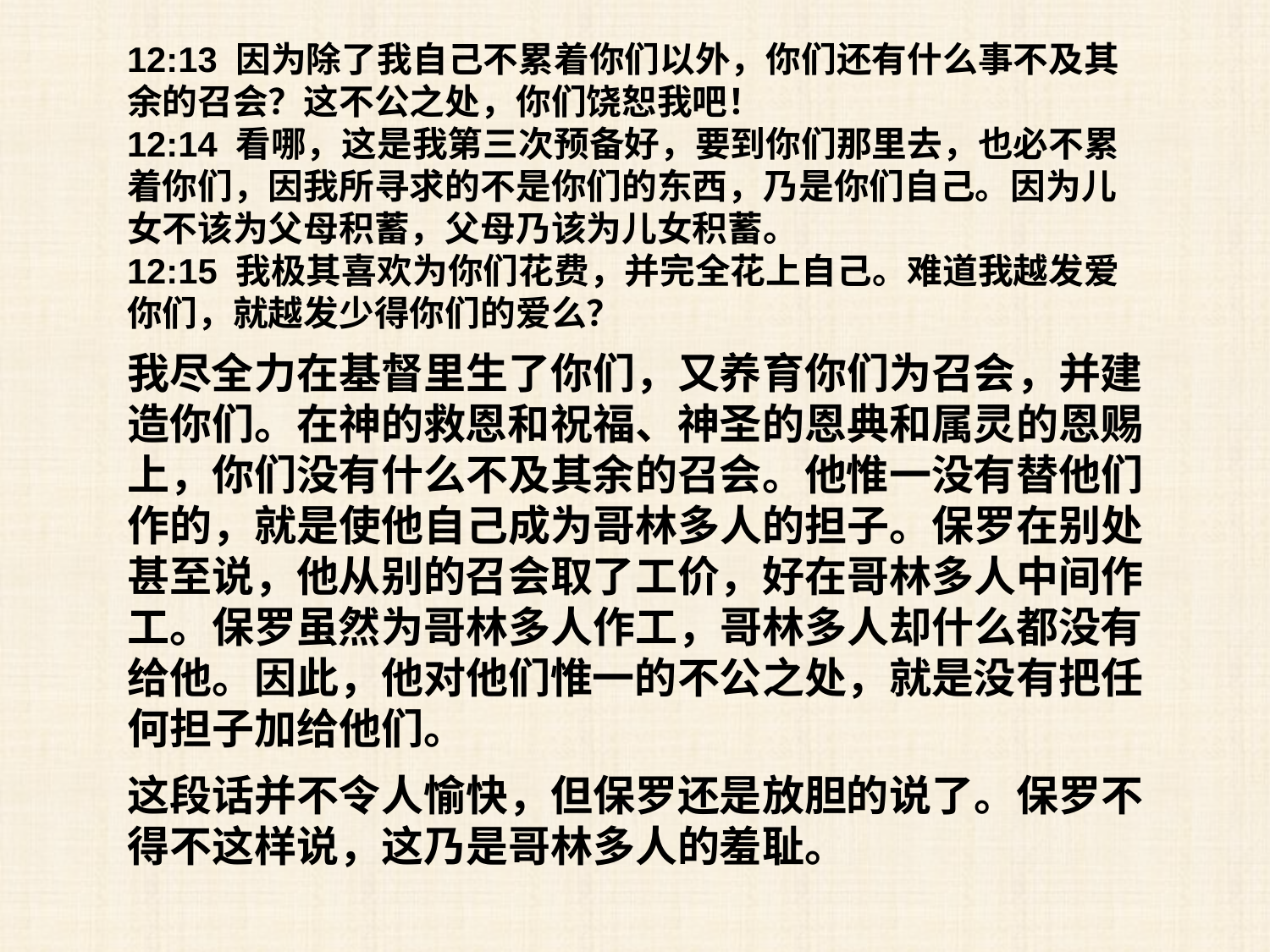

12:13 因为除了我自己不累着你们以外，你们还有什么事不及其余的召会？这不公之处，你们饶恕我吧！
12:14 看哪，这是我第三次预备好，要到你们那里去，也必不累着你们，因我所寻求的不是你们的东西，乃是你们自己。因为儿女不该为父母积蓄，父母乃该为儿女积蓄。
12:15 我极其喜欢为你们花费，并完全花上自己。难道我越发爱你们，就越发少得你们的爱么？
我尽全力在基督里生了你们，又养育你们为召会，并建造你们。在神的救恩和祝福、神圣的恩典和属灵的恩赐上，你们没有什么不及其余的召会。他惟一没有替他们作的，就是使他自己成为哥林多人的担子。保罗在别处甚至说，他从别的召会取了工价，好在哥林多人中间作工。保罗虽然为哥林多人作工，哥林多人却什么都没有给他。因此，他对他们惟一的不公之处，就是没有把任何担子加给他们。
这段话并不令人愉快，但保罗还是放胆的说了。保罗不得不这样说，这乃是哥林多人的羞耻。